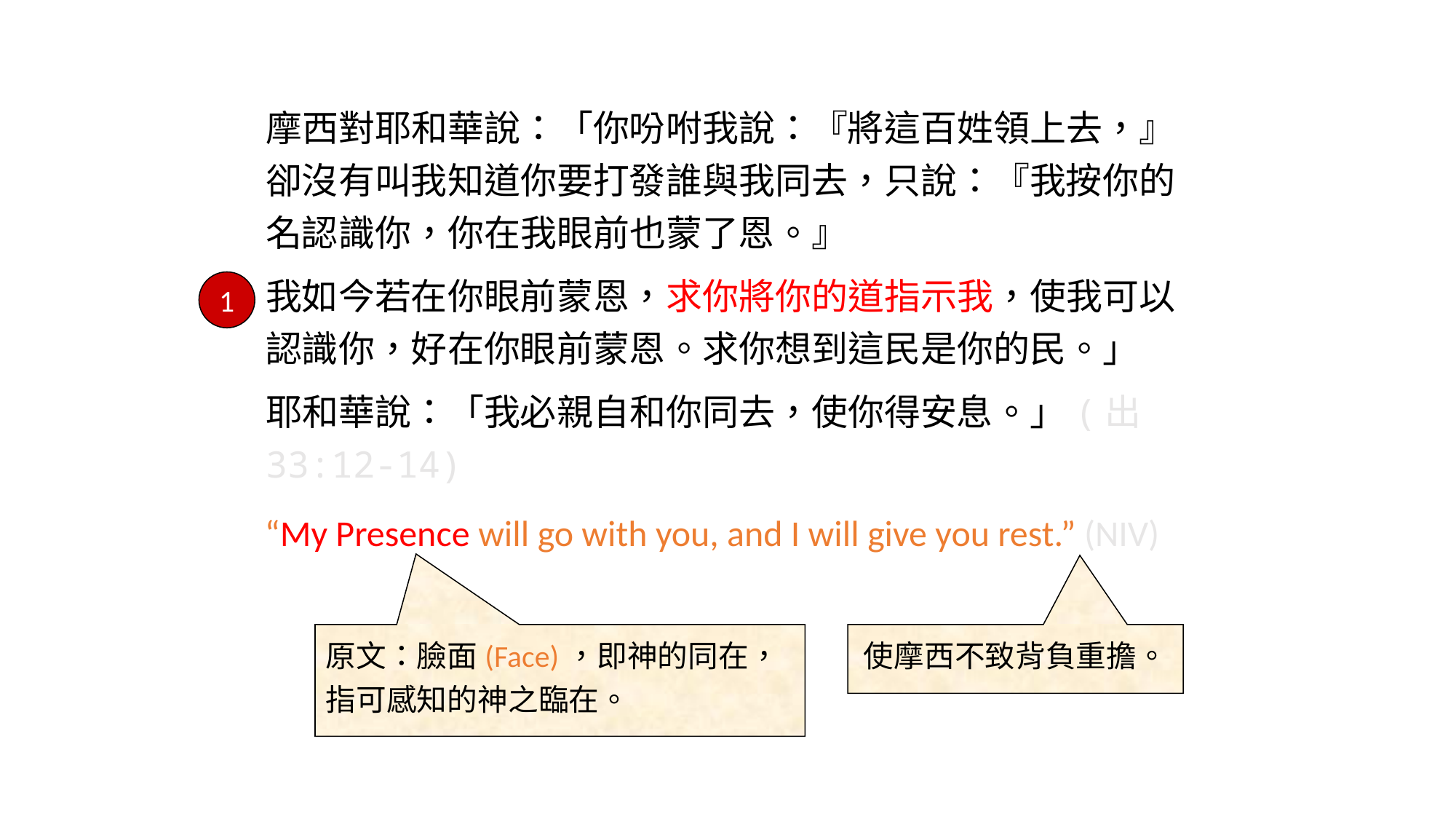

摩西對耶和華說：「你吩咐我說：『將這百姓領上去，』卻沒有叫我知道你要打發誰與我同去，只說：『我按你的名認識你，你在我眼前也蒙了恩。』
我如今若在你眼前蒙恩，求你將你的道指示我，使我可以認識你，好在你眼前蒙恩。求你想到這民是你的民。」
耶和華說：「我必親自和你同去，使你得安息。」(出33:12-14)
1
“My Presence will go with you, and I will give you rest.” (NIV)
原文：臉面(Face)，即神的同在，指可感知的神之臨在。
使摩西不致背負重擔。